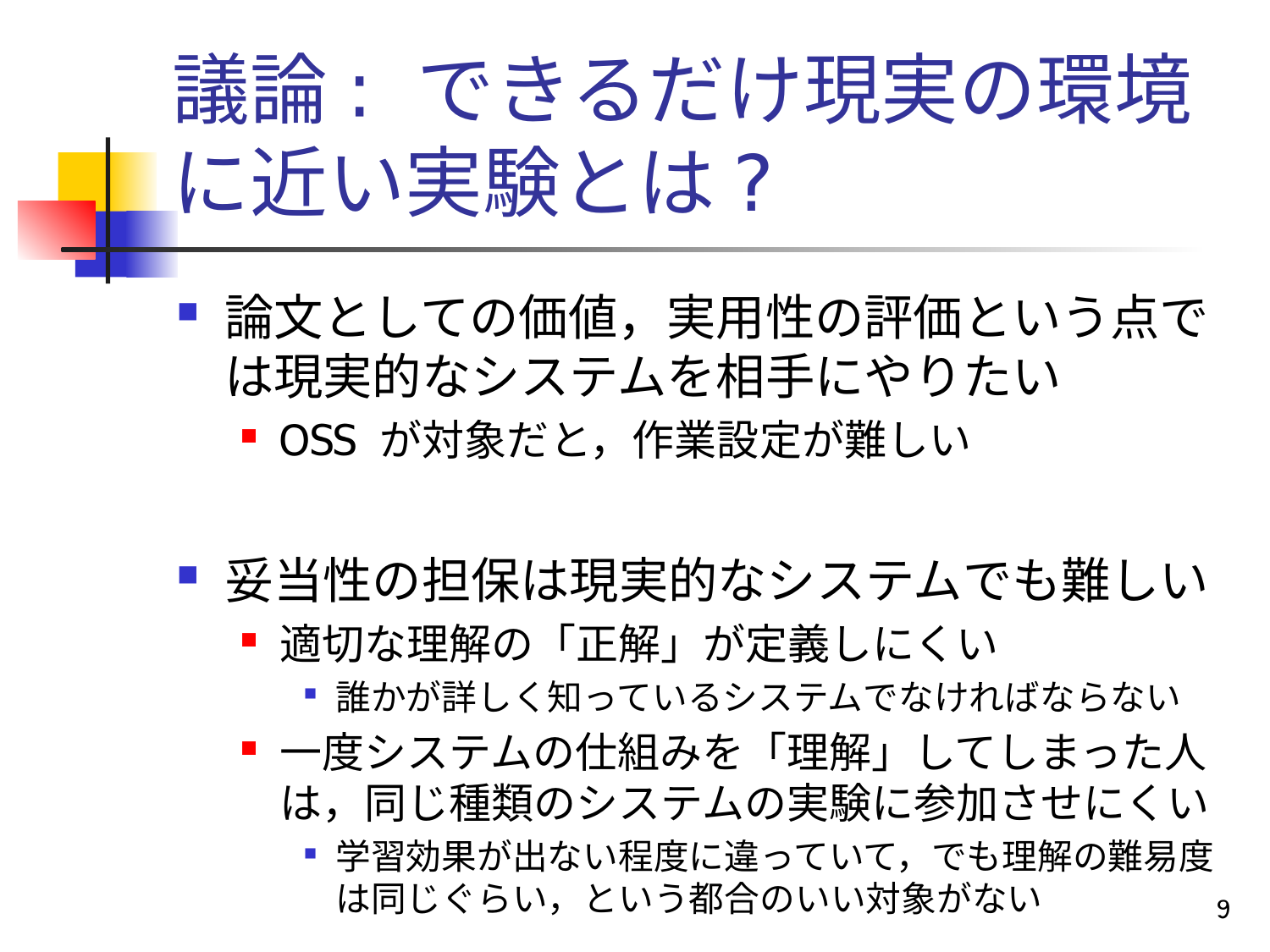

# 議論: できるだけ現実の環境に近い実験とは?
論文としての価値，実用性の評価という点では現実的なシステムを相手にやりたい
OSS が対象だと，作業設定が難しい

妥当性の担保は現実的なシステムでも難しい
適切な理解の「正解」が定義しにくい
誰かが詳しく知っているシステムでなければならない
一度システムの仕組みを「理解」してしまった人は，同じ種類のシステムの実験に参加させにくい
学習効果が出ない程度に違っていて，でも理解の難易度は同じぐらい，という都合のいい対象がない
9